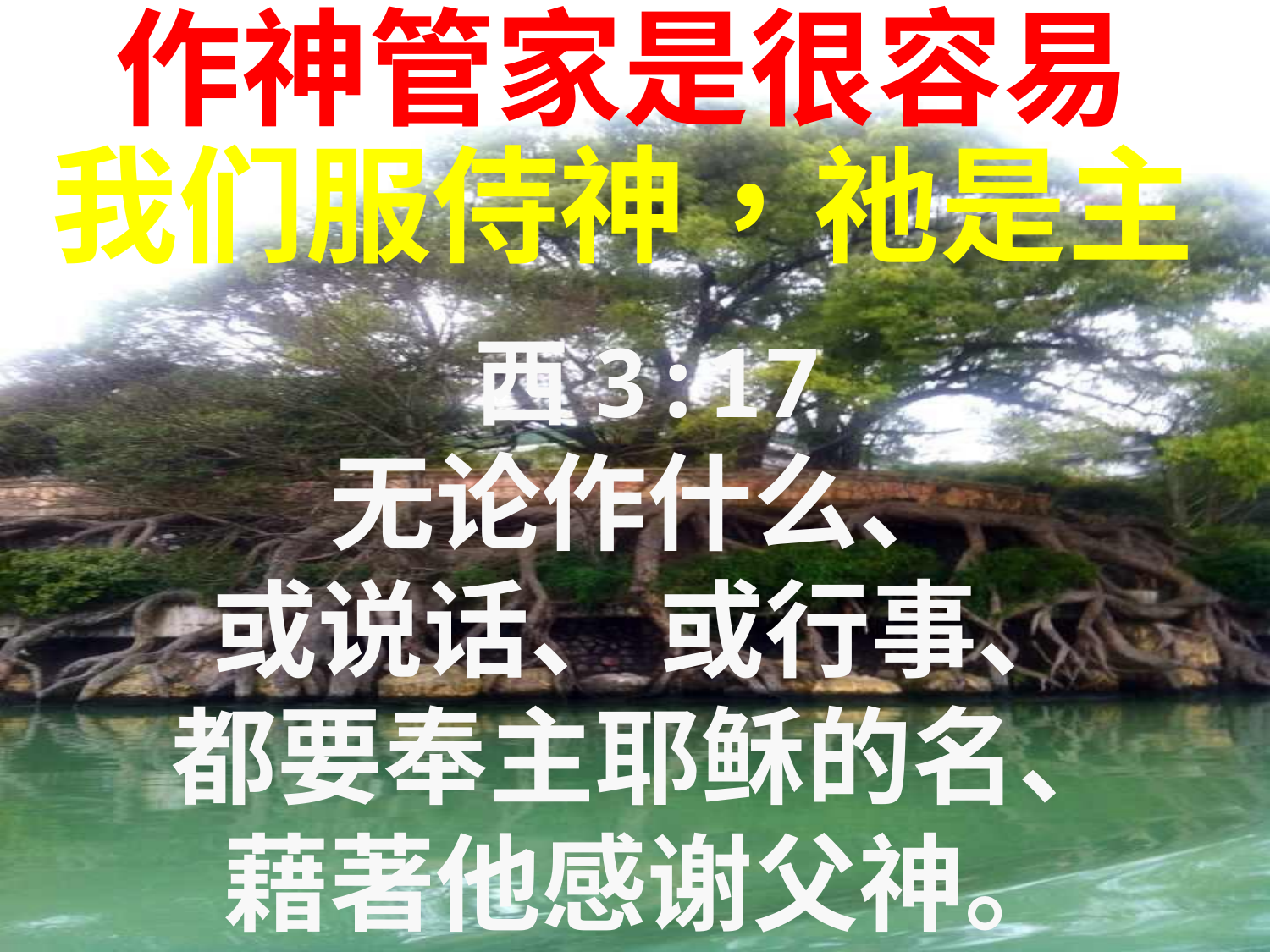

作神管家是很容易
我们服侍神，祂是主
西3:17
无论作什么、
或说话、 或行事、
都要奉主耶稣的名、
藉著他感谢父神。